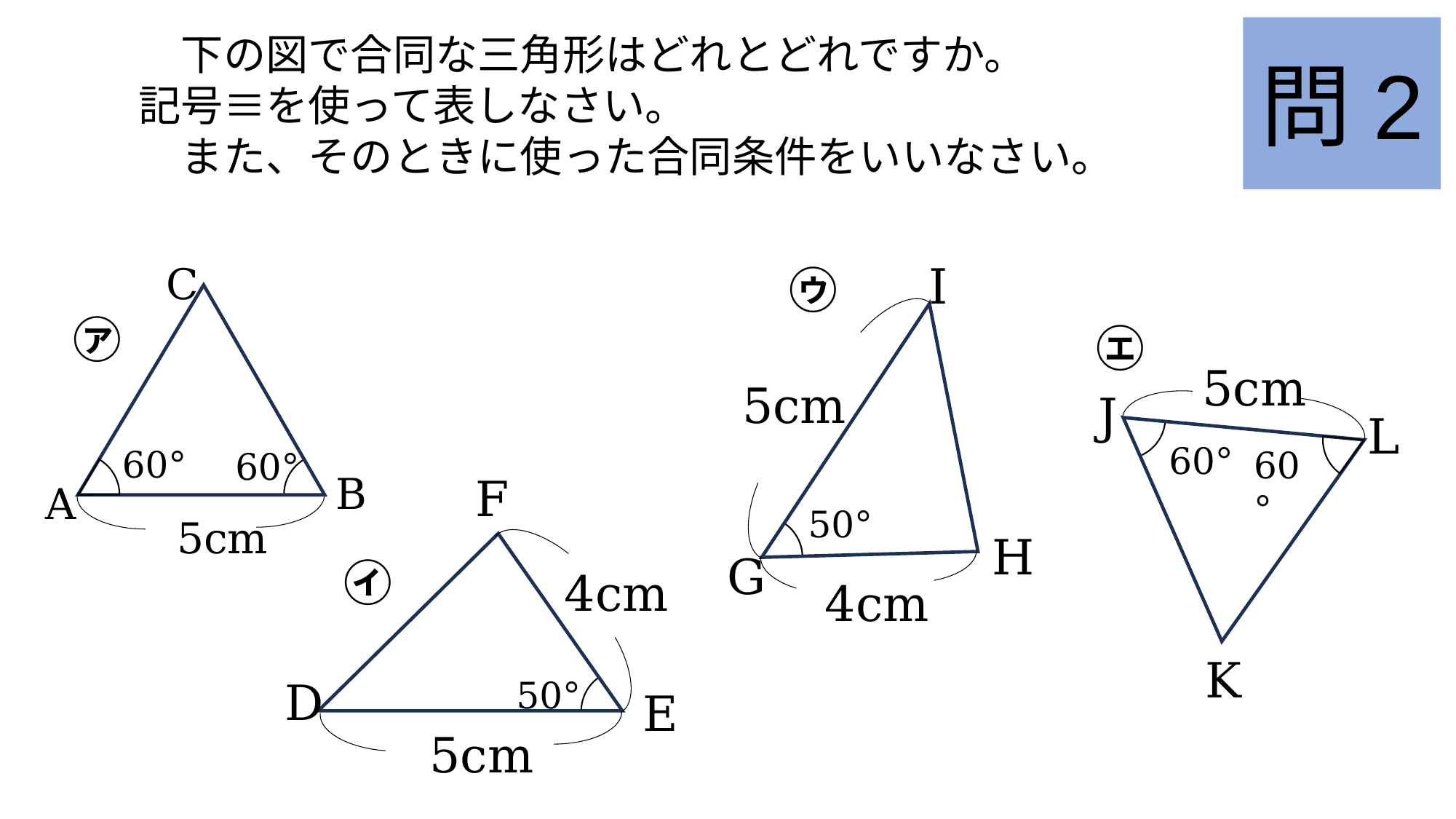

問2
　下の図で合同な三角形はどれとどれですか。
記号≡を使って表しなさい。
　また、そのときに使った合同条件をいいなさい。
I

5cm

50°

4cm
H
G
C

B
A
5cm

60°
60°

㋒
㋐
㋓
5cm

J
L
K

60°

60°
F

4cm

5cm
D
50°

E
㋑